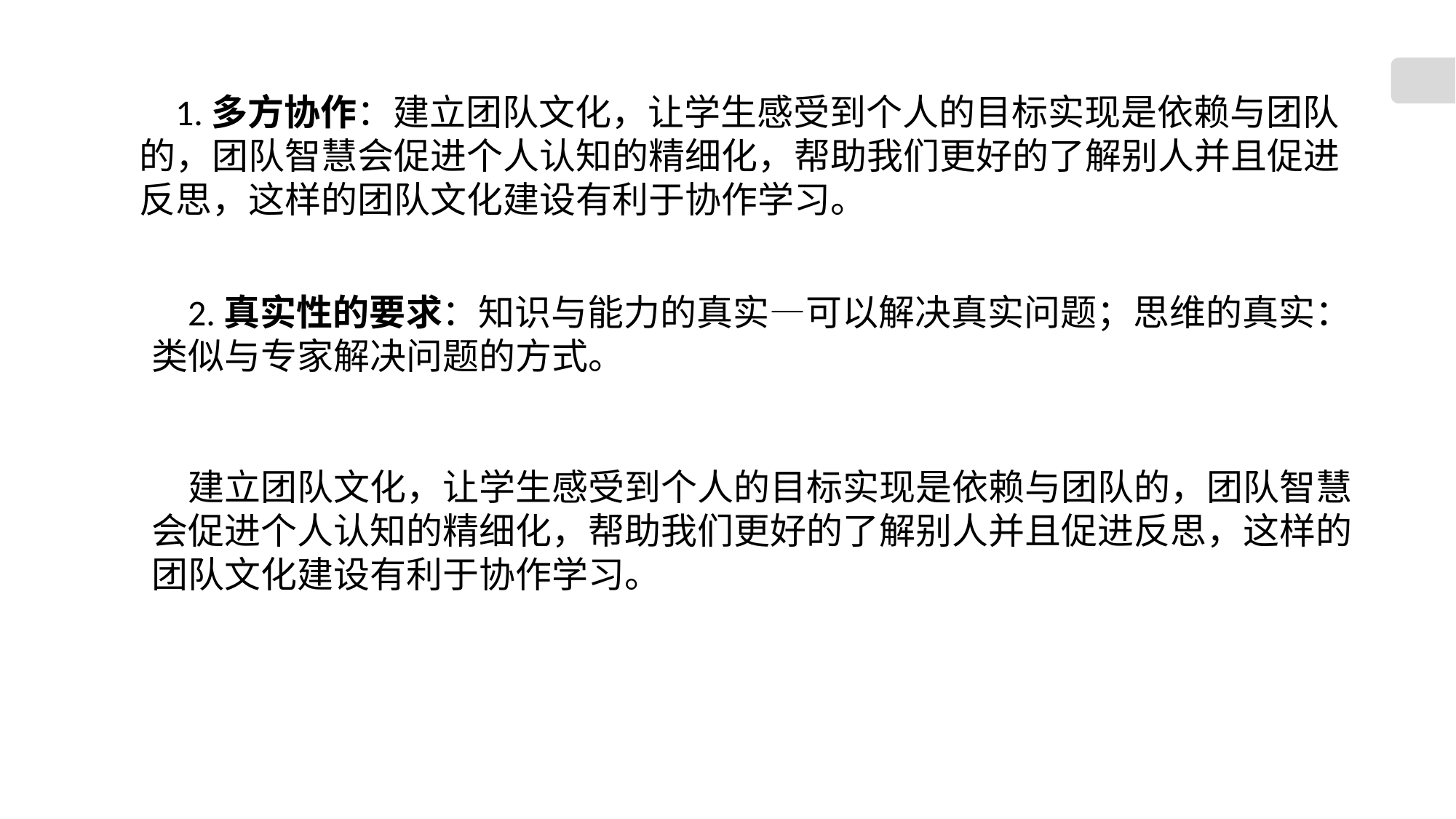

1.多方协作：建立团队文化，让学生感受到个人的目标实现是依赖与团队的，团队智慧会促进个人认知的精细化，帮助我们更好的了解别人并且促进反思，这样的团队文化建设有利于协作学习。
2.真实性的要求：知识与能力的真实—可以解决真实问题；思维的真实：类似与专家解决问题的方式。

建立团队文化，让学生感受到个人的目标实现是依赖与团队的，团队智慧会促进个人认知的精细化，帮助我们更好的了解别人并且促进反思，这样的团队文化建设有利于协作学习。